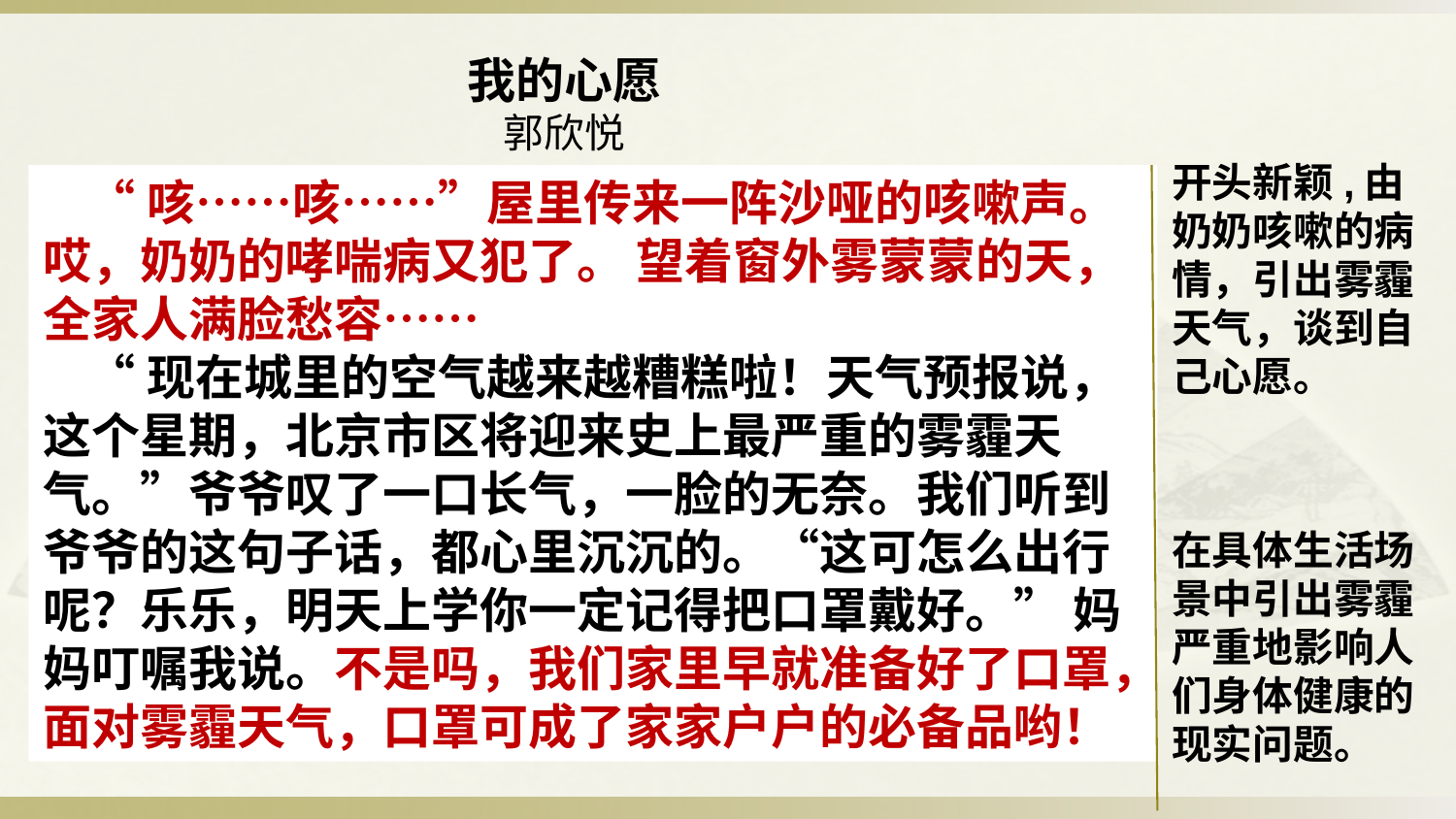

我的心愿
郭欣悦
开头新颖,由奶奶咳嗽的病情，引出雾霾天气，谈到自己心愿。
    “咳……咳……”屋里传来一阵沙哑的咳嗽声。哎，奶奶的哮喘病又犯了。 望着窗外雾蒙蒙的天，全家人满脸愁容……
    “现在城里的空气越来越糟糕啦！天气预报说，这个星期，北京市区将迎来史上最严重的雾霾天气。”爷爷叹了一口长气，一脸的无奈。我们听到爷爷的这句子话，都心里沉沉的。“这可怎么出行呢？乐乐，明天上学你一定记得把口罩戴好。” 妈妈叮嘱我说。不是吗，我们家里早就准备好了口罩，面对雾霾天气，口罩可成了家家户户的必备品哟！
在具体生活场景中引出雾霾严重地影响人们身体健康的现实问题。